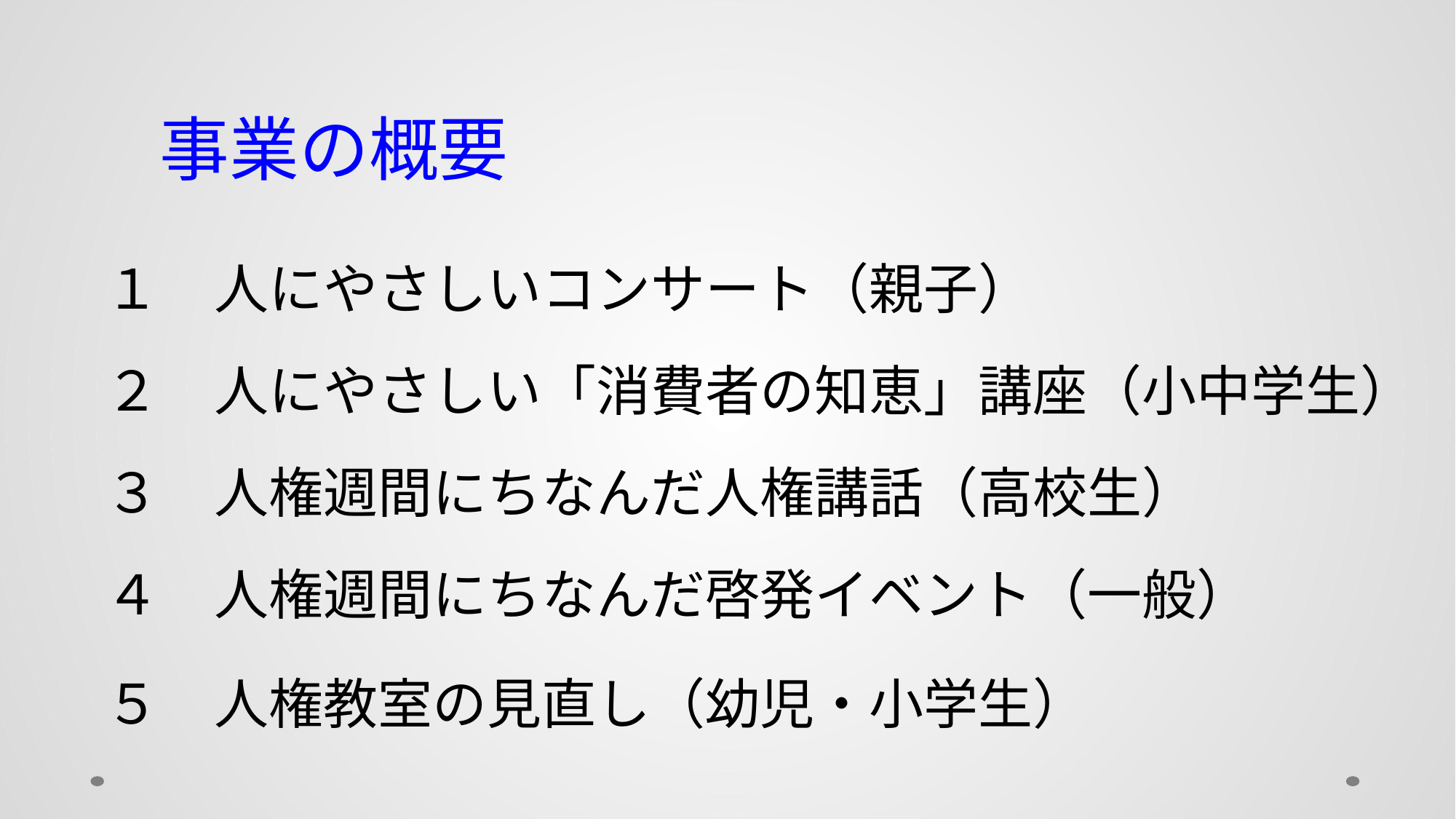

事業の概要

　１　人にやさしいコンサート（親子）

　２　人にやさしい「消費者の知恵」講座（小中学生）

　３　人権週間にちなんだ人権講話（高校生）

　４　人権週間にちなんだ啓発イベント（一般）

　５　人権教室の見直し（幼児・小学生）